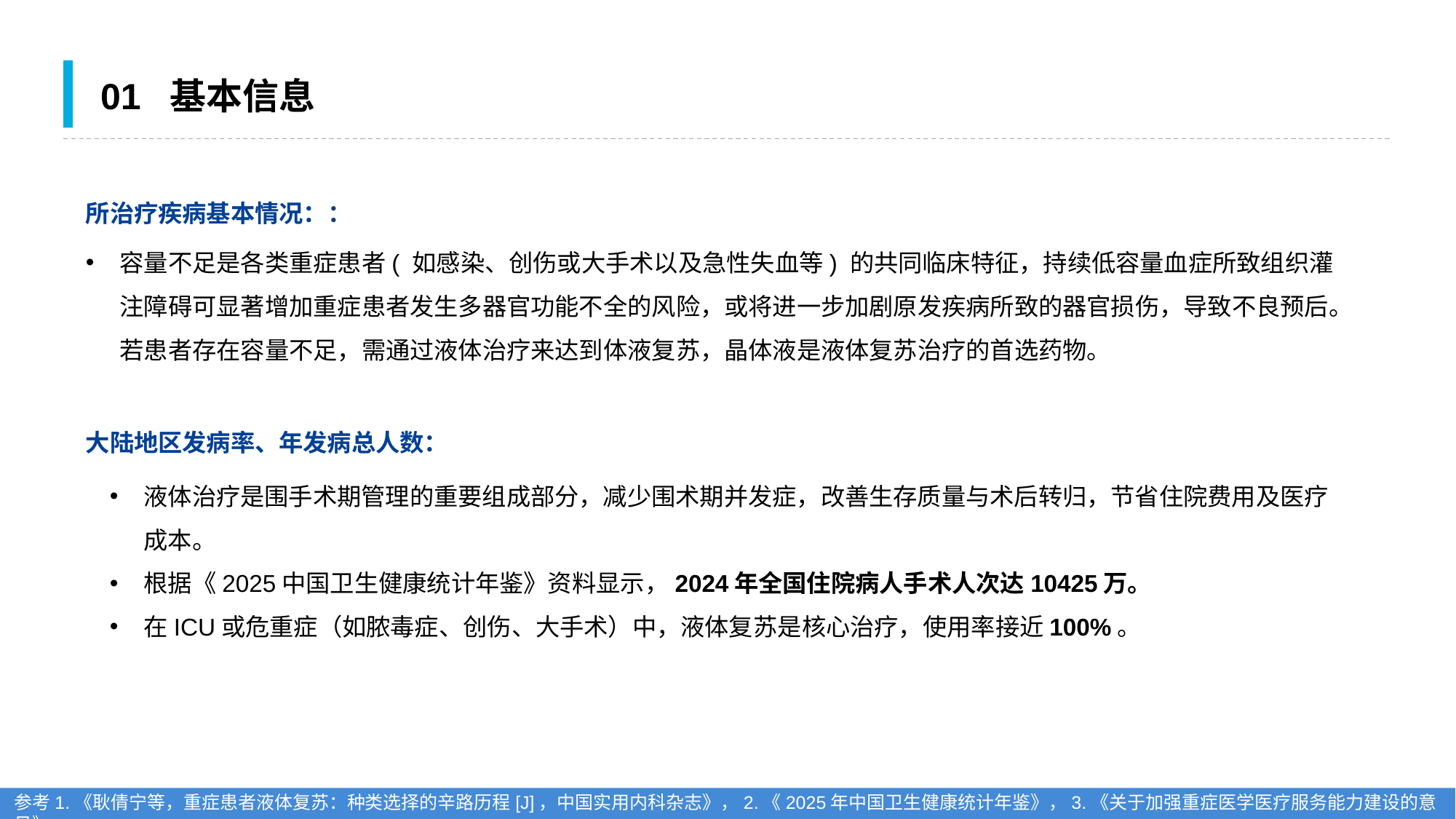

01  基本信息
所治疗疾病基本情况：：
容量不足是各类重症患者( 如感染、创伤或大手术以及急性失血等) 的共同临床特征，持续低容量血症所致组织灌注障碍可显著增加重症患者发生多器官功能不全的风险，或将进一步加剧原发疾病所致的器官损伤，导致不良预后。若患者存在容量不足，需通过液体治疗来达到体液复苏，晶体液是液体复苏治疗的首选药物。

大陆地区发病率、年发病总人数：
液体治疗是围手术期管理的重要组成部分，减少围术期并发症，改善生存质量与术后转归，节省住院费用及医疗成本。
根据《2025中国卫生健康统计年鉴》资料显示，2024年全国住院病人手术人次达10425万。
在ICU或危重症（如脓毒症、创伤、大手术）中，液体复苏是核心治疗，使用率接近100%。
参考1.《耿倩宁等，重症患者液体复苏：种类选择的辛路历程[J]，中国实用内科杂志》，2.《2025年中国卫生健康统计年鉴》，3.《关于加强重症医学医疗服务能力建设的意见》